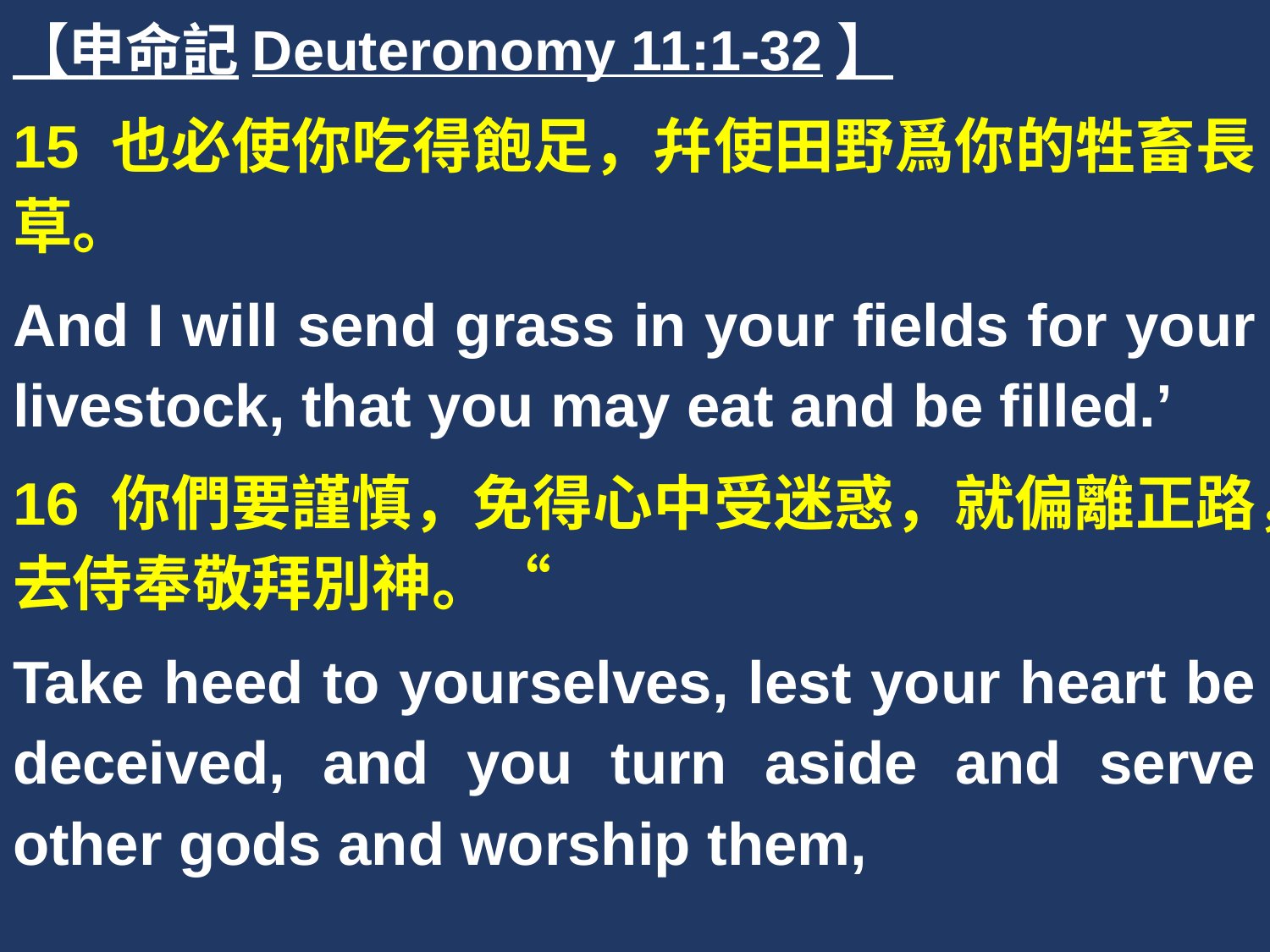

【申命記Deuteronomy 11:1-32】
15 也必使你吃得飽足，幷使田野爲你的牲畜長草。
And I will send grass in your fields for your livestock, that you may eat and be filled.’
16 你們要謹慎，免得心中受迷惑，就偏離正路，去侍奉敬拜別神。“
Take heed to yourselves, lest your heart be deceived, and you turn aside and serve other gods and worship them,